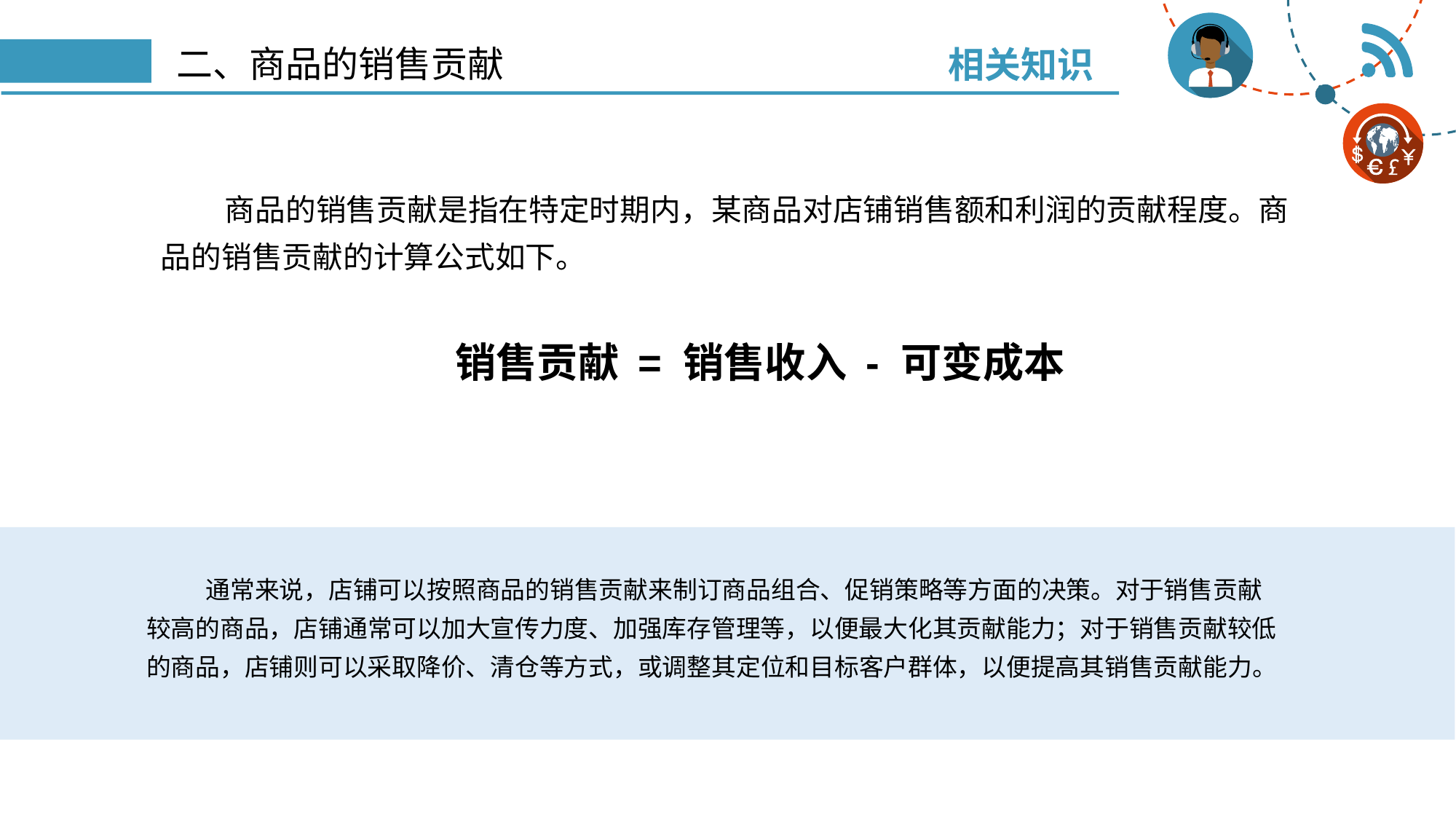

相关知识
# 二、商品的销售贡献
商品的销售贡献是指在特定时期内，某商品对店铺销售额和利润的贡献程度。商品的销售贡献的计算公式如下。

销售贡献 = 销售收入 - 可变成本

通常来说，店铺可以按照商品的销售贡献来制订商品组合、促销策略等方面的决策。对于销售贡献较高的商品，店铺通常可以加大宣传力度、加强库存管理等，以便最大化其贡献能力；对于销售贡献较低的商品，店铺则可以采取降价、清仓等方式，或调整其定位和目标客户群体，以便提高其销售贡献能力。